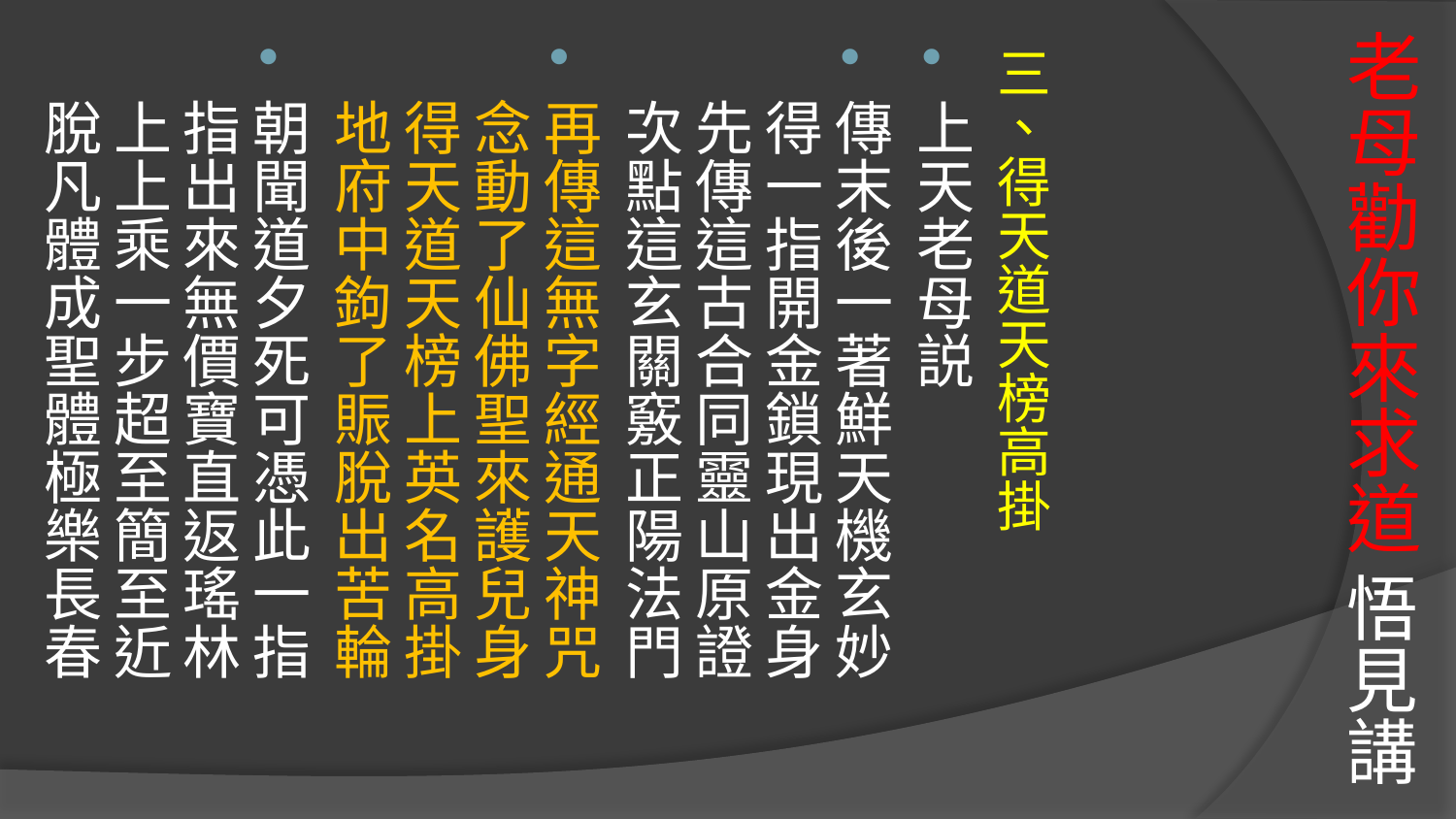

# 老母勸你來求道 悟見講
三、得天道天榜高掛
上天老母説
傳末後一著鮮天機玄妙 　
得一指開金鎖現出金身　
先傳這古合同靈山原證
次點這玄關竅正陽法門
再傳這無字經通天神咒 　
念動了仙佛聖來護兒身
得天道天榜上英名高掛 　
地府中鉤了賑脫出苦輪
朝聞道夕死可憑此一指
指出來無價寶直返瑤林　
上上乘一步超至簡至近 　
脫凡體成聖體極樂長春